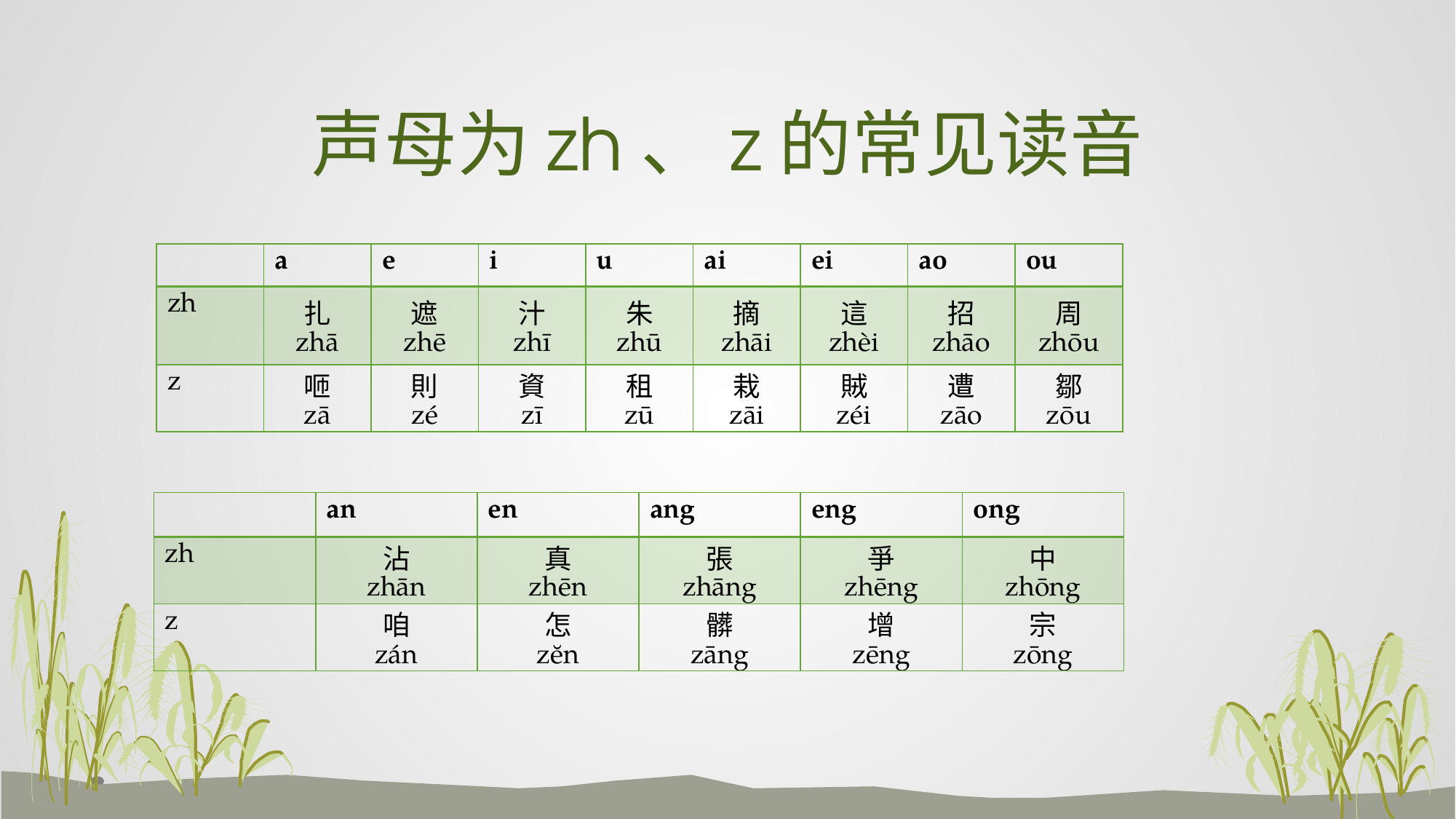

# 声母为zh、z的常见读音
|  | a | e | i | u | ai | ei | ao | ou |
| --- | --- | --- | --- | --- | --- | --- | --- | --- |
| zh | 扎 zhā | 遮 zhē | 汁 zhī | 朱 zhū | 摘 zhāi | 這 zhèi | 招 zhāo | 周 zhōu |
| z | 咂 zā | 則 zé | 資 zī | 租 zū | 栽 zāi | 賊 zéi | 遭 zāo | 鄒 zōu |
|  | an | en | ang | eng | ong |
| --- | --- | --- | --- | --- | --- |
| zh | 沾 zhān | 真 zhēn | 張 zhāng | 爭 zhēng | 中 zhōng |
| z | 咱 zán | 怎 zĕn | 髒 zāng | 增 zēng | 宗 zōng |